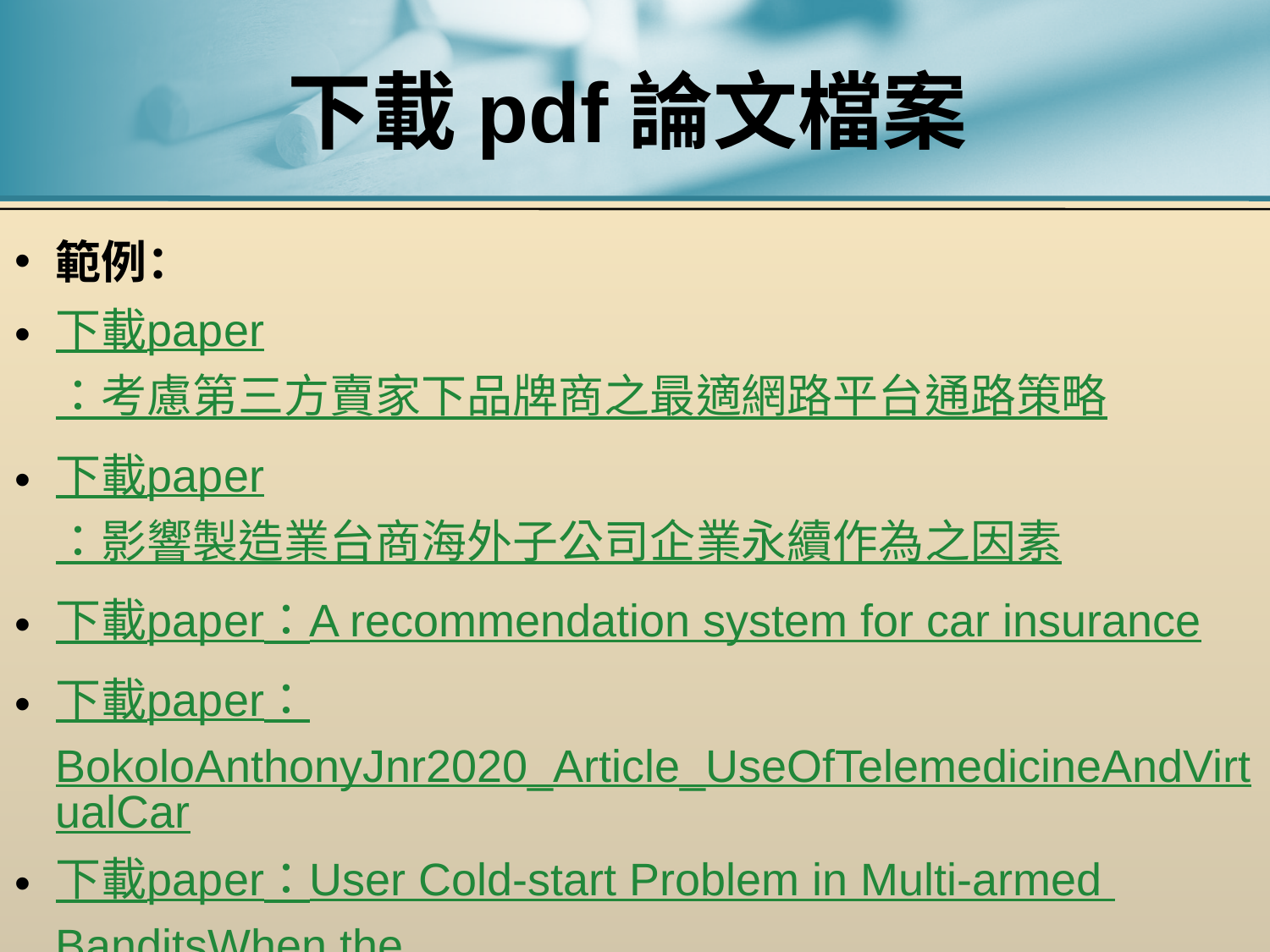

# 下載pdf論文檔案
範例：
下載paper：考慮第三方賣家下品牌商之最適網路平台通路策略
下載paper：影響製造業台商海外子公司企業永續作為之因素
下載paper：A recommendation system for car insurance
下載paper：BokoloAnthonyJnr2020_Article_UseOfTelemedicineAndVirtualCar
下載paper：User Cold-start Problem in Multi-armed BanditsWhen the